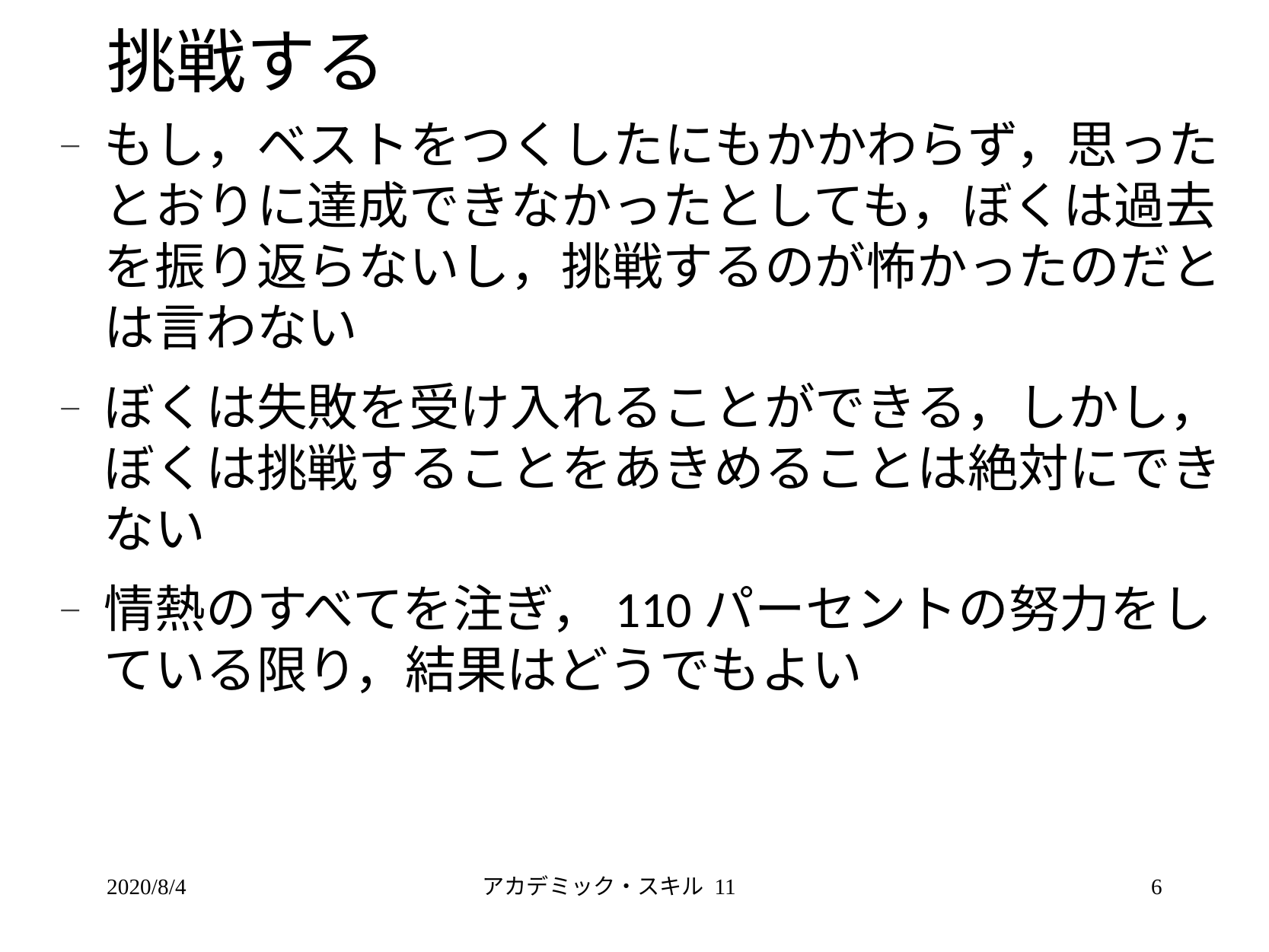

# 挑戦する
もし，ベストをつくしたにもかかわらず，思ったとおりに達成できなかったとしても，ぼくは過去を振り返らないし，挑戦するのが怖かったのだとは言わない
ぼくは失敗を受け入れることができる，しかし，ぼくは挑戦することをあきめることは絶対にできない
情熱のすべてを注ぎ，110パーセントの努力をしている限り，結果はどうでもよい
2020/8/4
アカデミック・スキル 11
6